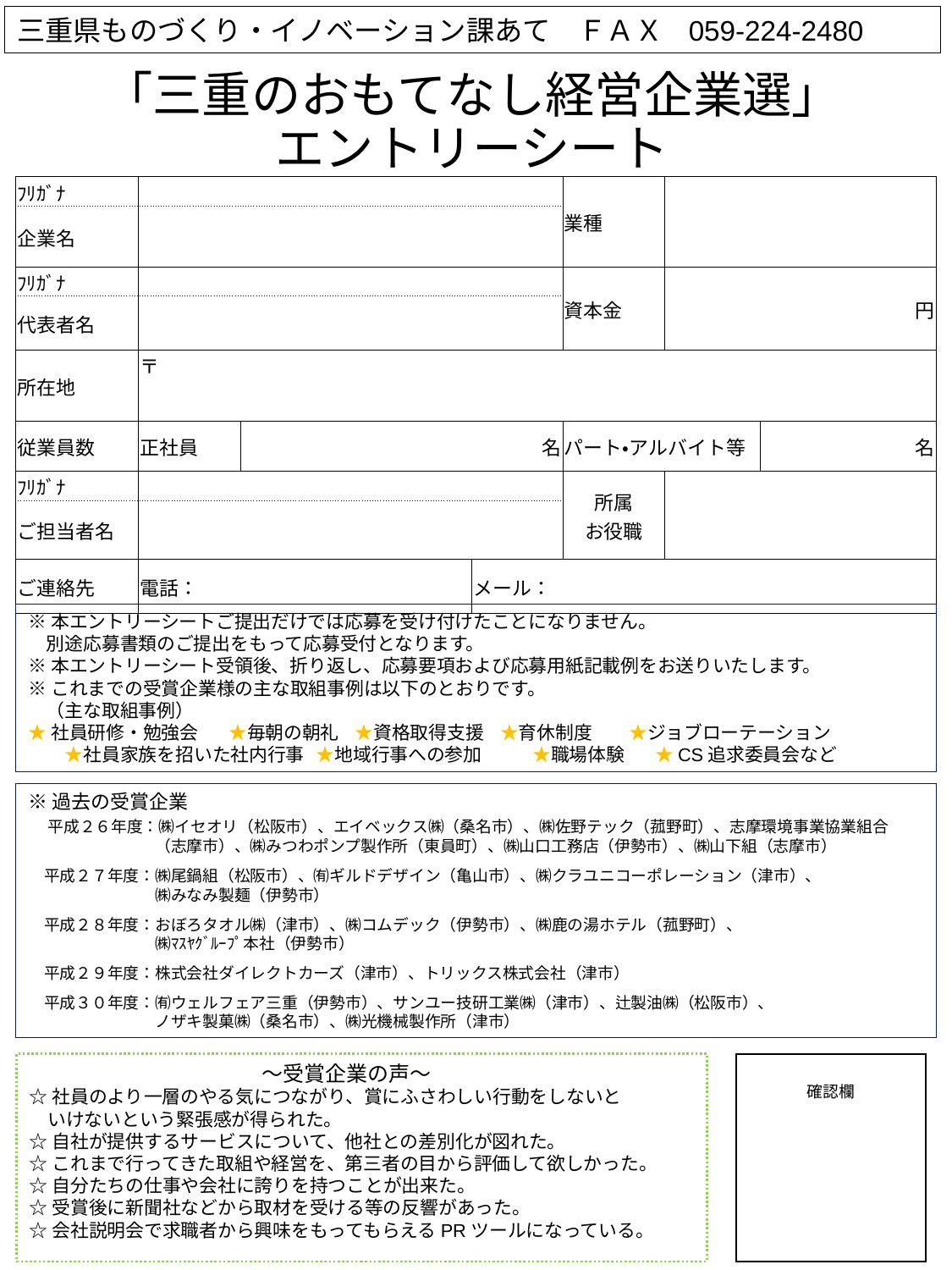

三重県ものづくり・イノベーション課あて　ＦＡＸ   059-224-2480
# 「三重のおもてなし経営企業選」 エントリーシート
| ﾌﾘｶﾞﾅ |  |  |  | 業種 |  |  |
| --- | --- | --- | --- | --- | --- | --- |
| 企業名 |  |  |  |  |  |  |
| ﾌﾘｶﾞﾅ |  |  |  | 資本金 | 円 |  |
| 代表者名 |  |  |  |  |  |  |
| 所在地 | 〒 |  |  |  |  |  |
| 従業員数 | 正社員 | 名 |  | パート・アルバイト等 |  | 名 |
| ﾌﾘｶﾞﾅ |  |  |  | 所属 お役職 |  |  |
| ご担当者名 |  |  |  |  |  |  |
| ご連絡先 | 電話： |  | メール： |  |  |  |
※本エントリーシートご提出だけでは応募を受け付けたことになりません。
　別途応募書類のご提出をもって応募受付となります。
※本エントリーシート受領後、折り返し、応募要項および応募用紙記載例をお送りいたします。
※これまでの受賞企業様の主な取組事例は以下のとおりです。
　（主な取組事例）
★社員研修・勉強会　   ★毎朝の朝礼    ★資格取得支援    ★育休制度　　★ジョブローテーション　　　　　　　★社員家族を招いた社内行事   ★地域行事への参加        　★職場体験   　★CS追求委員会など
※過去の受賞企業
　平成２６年度：㈱イセオリ（松阪市）、エイベックス㈱（桑名市）、㈱佐野テック（菰野町）、志摩環境事業協業組合
　　　　　　　　（志摩市）、㈱みつわポンプ製作所（東員町）、㈱山口工務店（伊勢市）、㈱山下組（志摩市）

　平成２７年度：㈱尾鍋組（松阪市）、㈲ギルドデザイン（亀山市）、㈱クラユニコーポレーション（津市）、
　　　　　　　　㈱みなみ製麺（伊勢市）

　平成２８年度：おぼろタオル㈱（津市）、㈱コムデック（伊勢市）、㈱鹿の湯ホテル（菰野町）、
　　　　　　　　㈱ﾏｽﾔｸﾞﾙｰﾌﾟ本社（伊勢市）

　平成２９年度：株式会社ダイレクトカーズ（津市）、トリックス株式会社（津市）

　平成３０年度：㈲ウェルフェア三重（伊勢市）、サンユー技研工業㈱（津市）、辻製油㈱（松阪市）、
　　　　　　　　ノザキ製菓㈱（桑名市）、㈱光機械製作所（津市）
　　　　　　　　　　　～受賞企業の声～
☆社員のより一層のやる気につながり、賞にふさわしい行動をしないと
　いけないという緊張感が得られた。
☆自社が提供するサービスについて、他社との差別化が図れた。
☆これまで行ってきた取組や経営を、第三者の目から評価して欲しかった。
☆自分たちの仕事や会社に誇りを持つことが出来た。
☆受賞後に新聞社などから取材を受ける等の反響があった。
☆会社説明会で求職者から興味をもってもらえるPRツールになっている。

確認欄